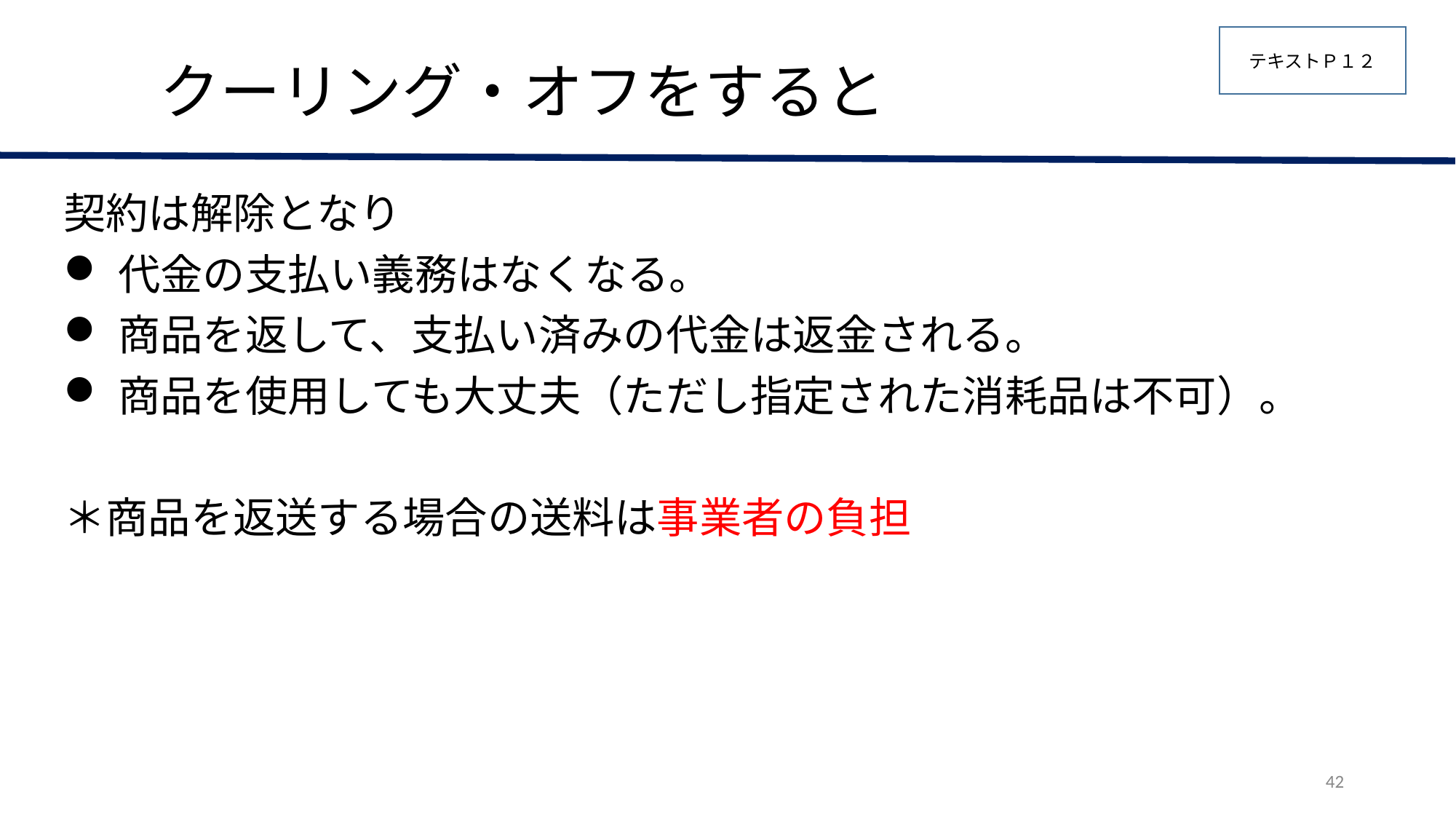

# クーリング・オフをすると
テキストＰ１２
契約は解除となり
代金の支払い義務はなくなる。
商品を返して、支払い済みの代金は返金される。
商品を使用しても大丈夫（ただし指定された消耗品は不可）。

＊商品を返送する場合の送料は事業者の負担
42